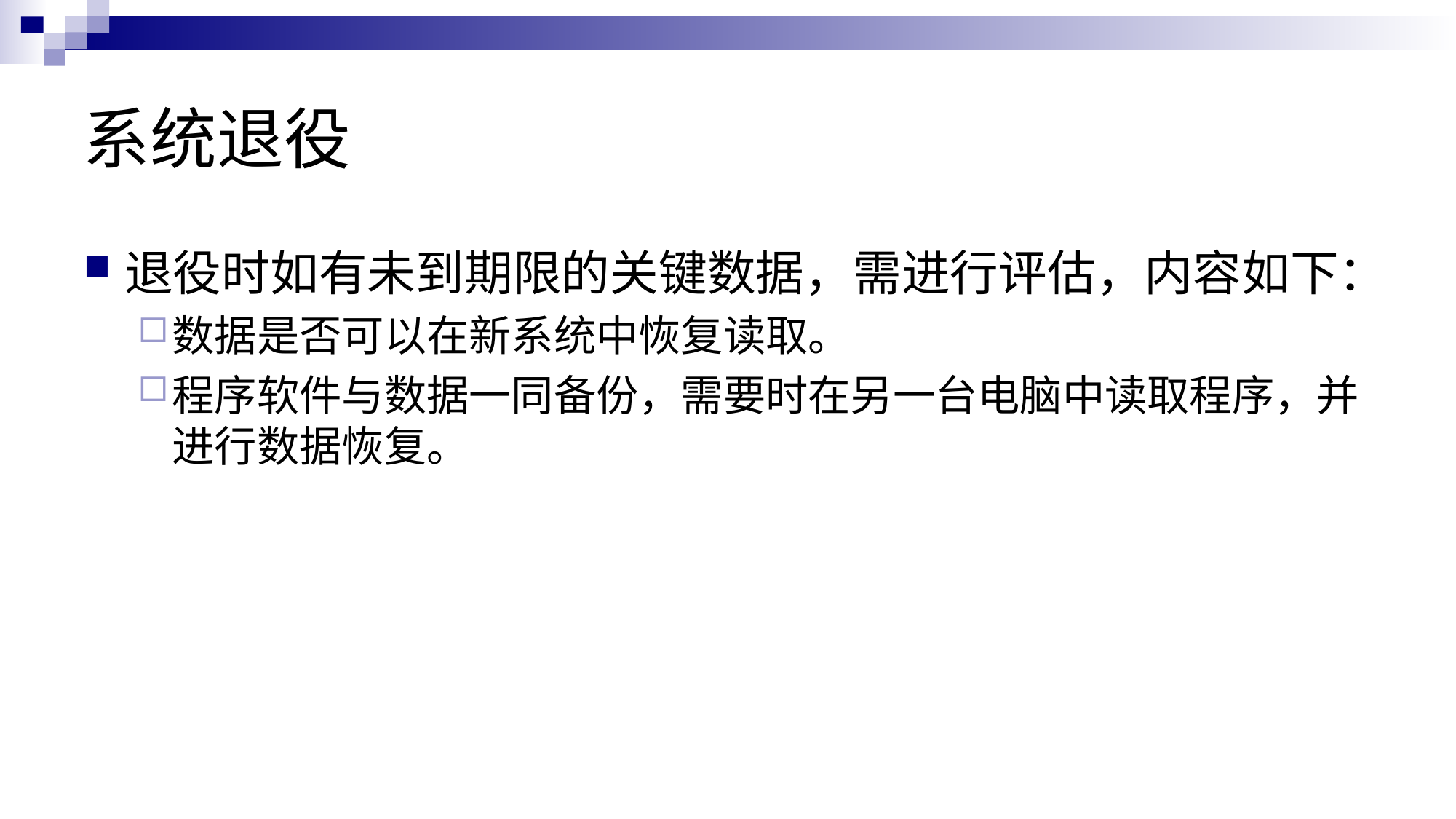

# 系统退役
退役时如有未到期限的关键数据，需进行评估，内容如下：
数据是否可以在新系统中恢复读取。
程序软件与数据一同备份，需要时在另一台电脑中读取程序，并进行数据恢复。